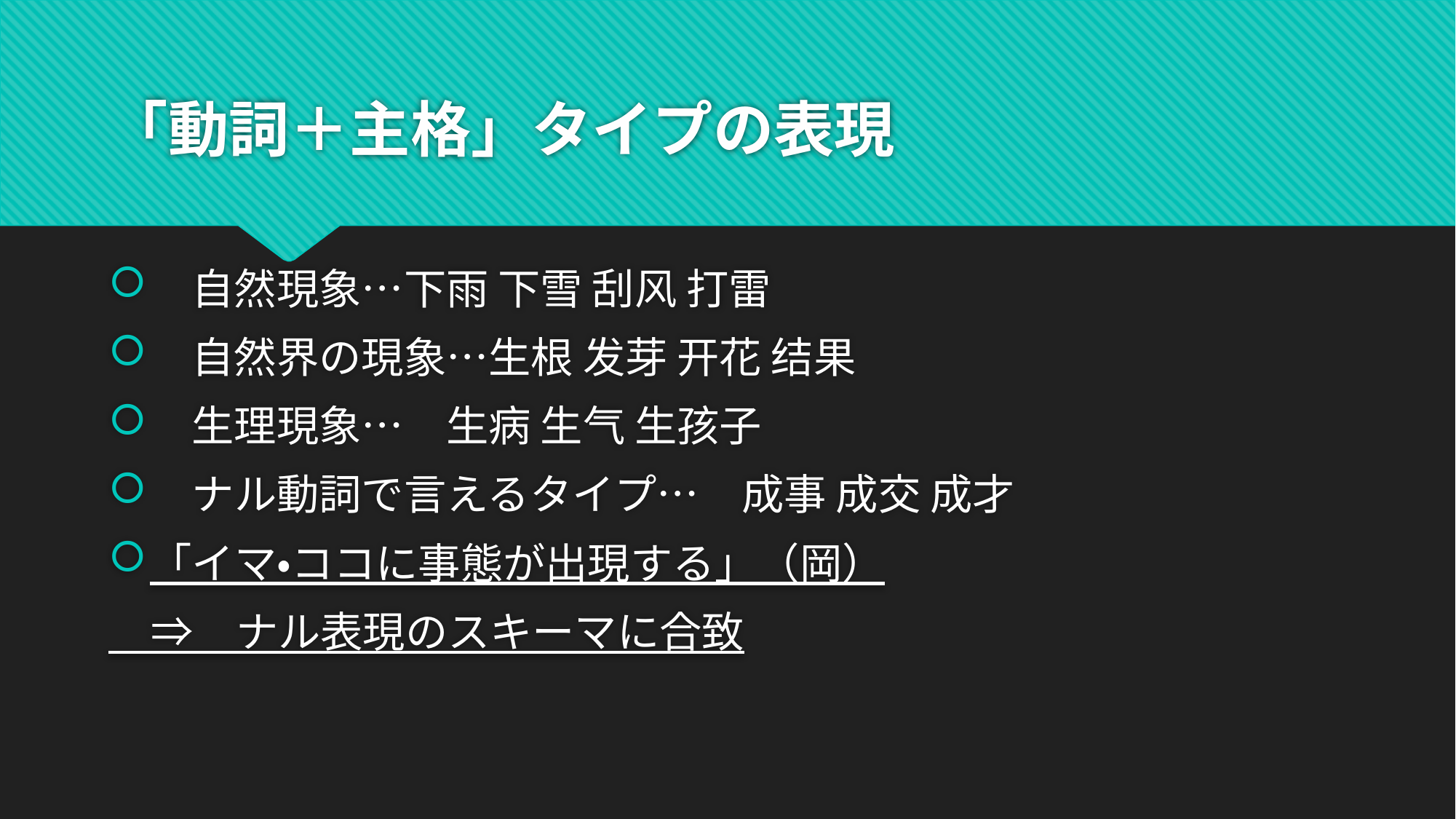

# 「動詞＋主格」タイプの表現
　自然現象…下雨 下雪 刮风 打雷
　自然界の現象…生根 发芽 开花 结果
　生理現象…　生病 生气 生孩子
　ナル動詞で言えるタイプ…　成事 成交 成才
「イマ・ココに事態が出現する」（岡）
　⇒　ナル表現のスキーマに合致